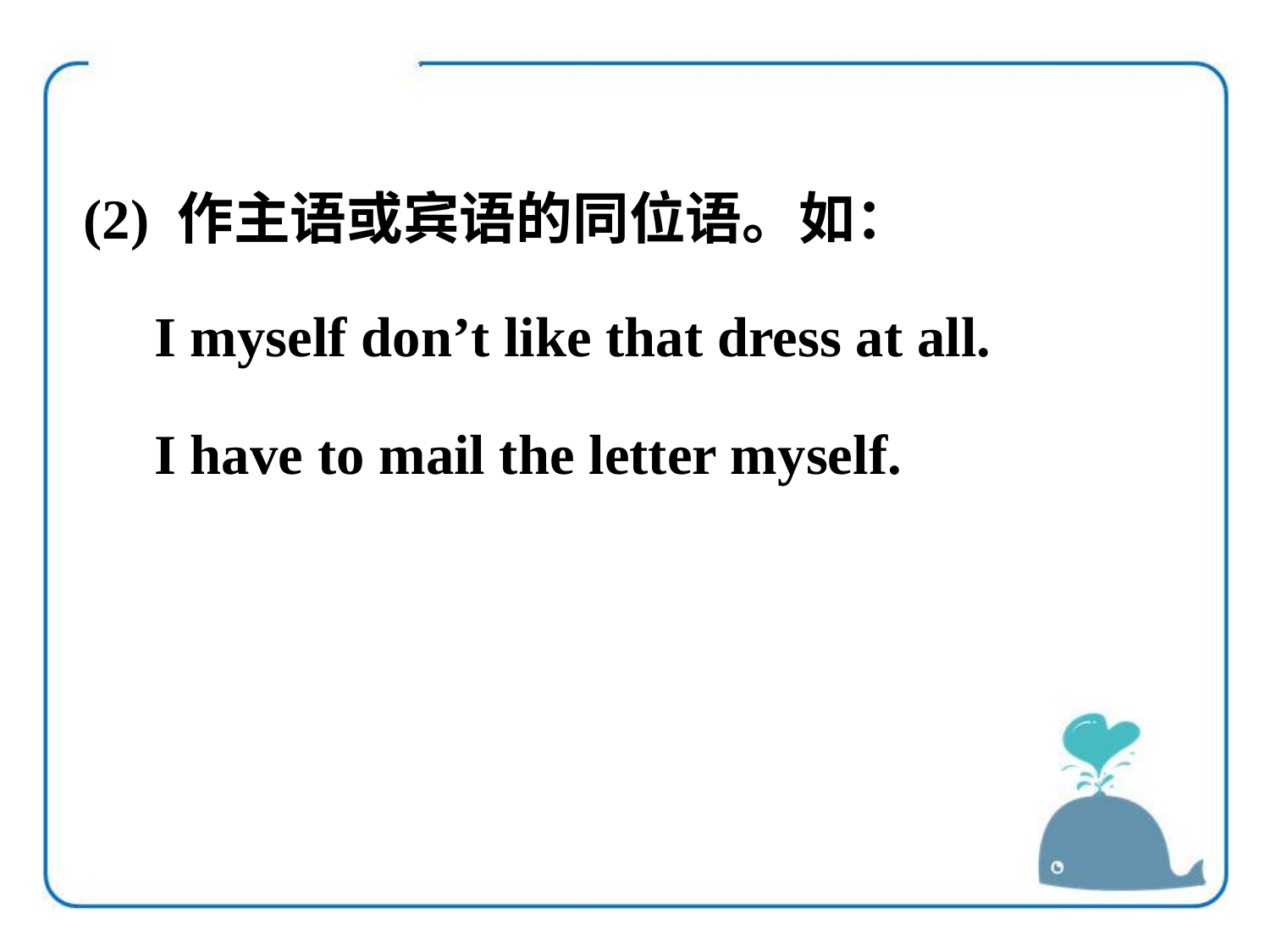

(2) 作主语或宾语的同位语。如：
     I myself don’t like that dress at all.
     I have to mail the letter myself.